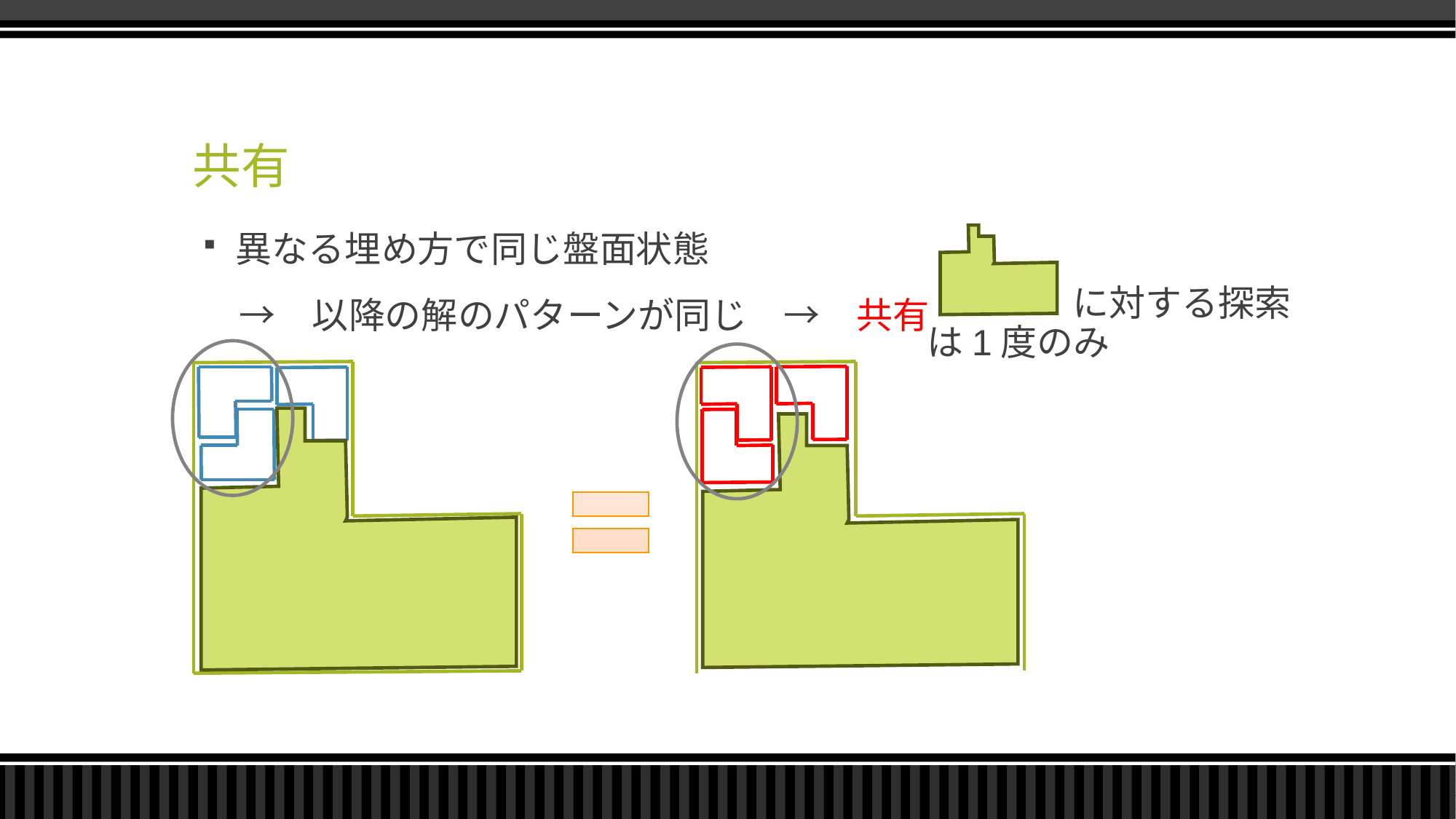

# 共有

異なる埋め方で同じ盤面状態
　→　以降の解のパターンが同じ　→　共有
　　　　に対する探索は1度のみ